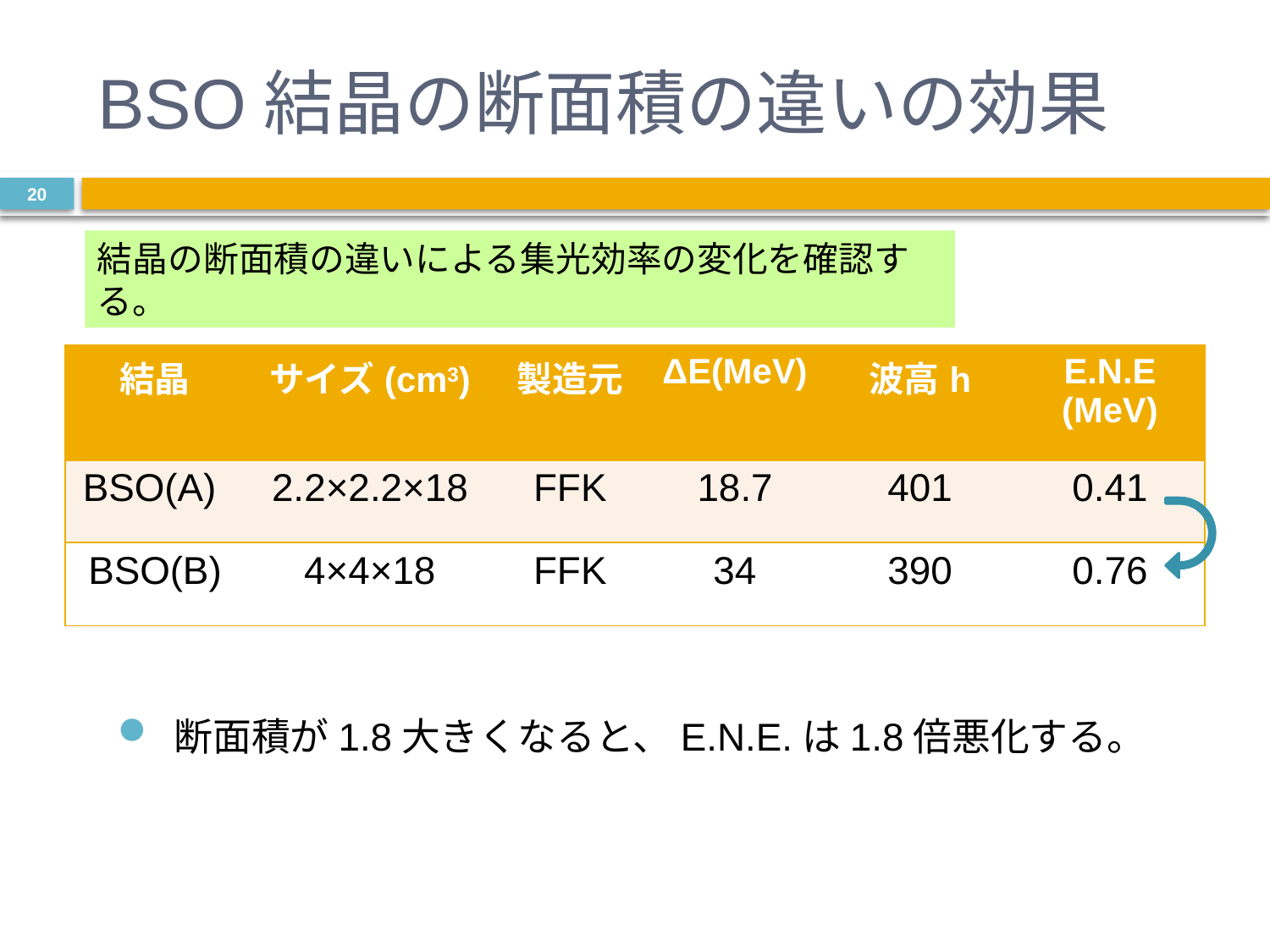

# BSO結晶の断面積の違いの効果
20
結晶の断面積の違いによる集光効率の変化を確認する。
| 結晶 | サイズ(cm3) | 製造元 | ΔE(MeV) | 波高h | E.N.E (MeV) |
| --- | --- | --- | --- | --- | --- |
| BSO(A) | 2.2×2.2×18 | FFK | 18.7 | 401 | 0.41 |
| BSO(B) | 4×4×18 | FFK | 34 | 390 | 0.76 |

 断面積が1.8大きくなると、E.N.E.は1.8倍悪化する。